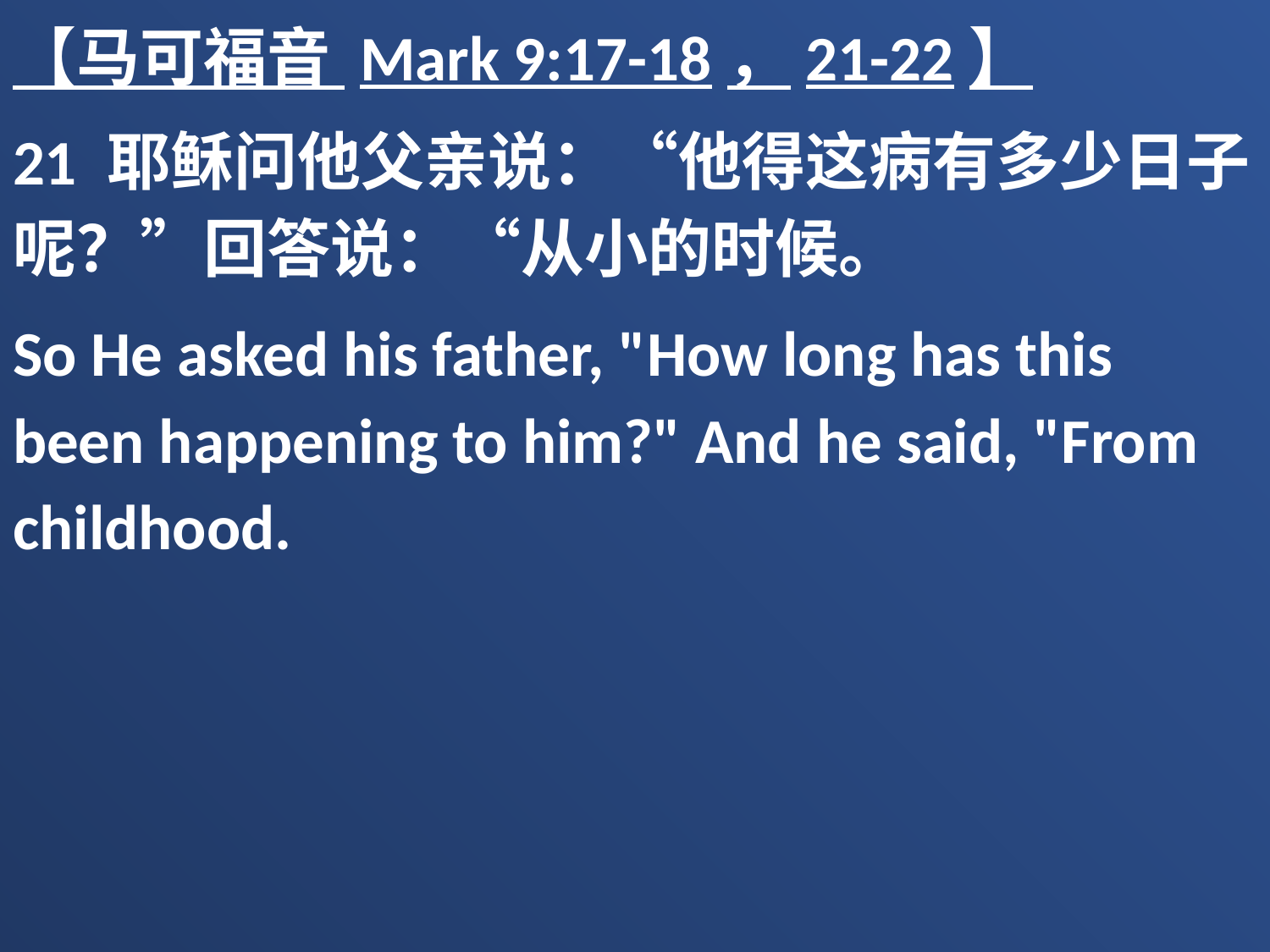

【马可福音 Mark 9:17-18，21-22】
21 耶稣问他父亲说：“他得这病有多少日子呢？”回答说：“从小的时候。
So He asked his father, "How long has this been happening to him?" And he said, "From childhood.